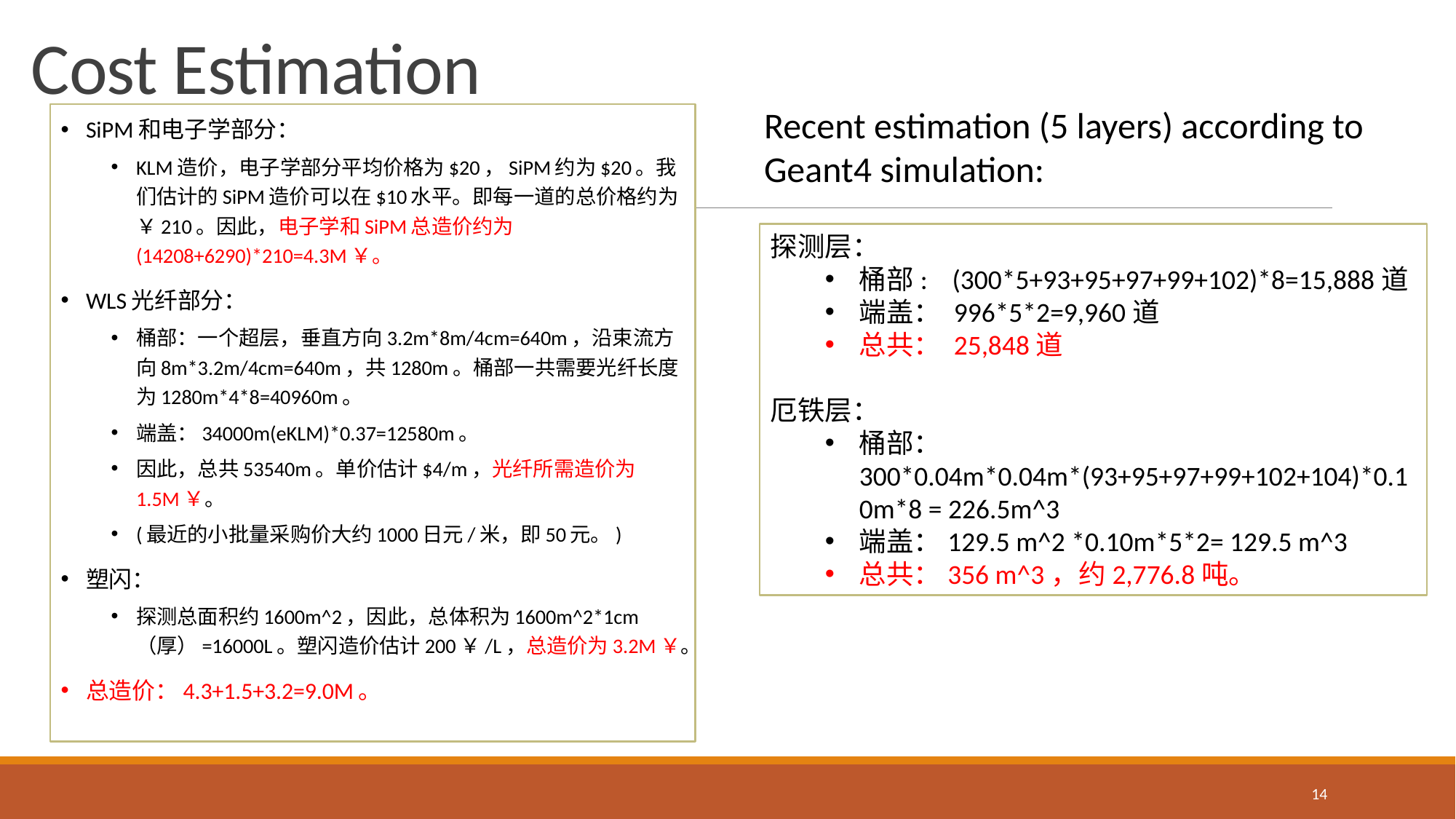

# Cost Estimation
Recent estimation (5 layers) according to Geant4 simulation:

SiPM和电子学部分：
KLM造价，电子学部分平均价格为$20，SiPM约为$20。我们估计的SiPM造价可以在$10水平。即每一道的总价格约为￥210。因此，电子学和SiPM总造价约为(14208+6290)*210=4.3M￥。
WLS光纤部分：
桶部：一个超层，垂直方向3.2m*8m/4cm=640m，沿束流方向8m*3.2m/4cm=640m，共1280m。桶部一共需要光纤长度为1280m*4*8=40960m。
端盖：34000m(eKLM)*0.37=12580m。
因此，总共53540m。单价估计$4/m，光纤所需造价为1.5M￥。
(最近的小批量采购价大约1000日元/米，即50元。)
塑闪：
探测总面积约1600m^2，因此，总体积为1600m^2*1cm（厚）=16000L。塑闪造价估计200￥/L，总造价为3.2M￥。
总造价：4.3+1.5+3.2=9.0M。
探测层：
桶部:    (300*5+93+95+97+99+102)*8=15,888道
端盖： 996*5*2=9,960道
总共： 25,848道

厄铁层：
桶部： 300*0.04m*0.04m*(93+95+97+99+102+104)*0.10m*8 = 226.5m^3
端盖：129.5 m^2 *0.10m*5*2= 129.5 m^3
总共：356 m^3，约2,776.8吨。
14